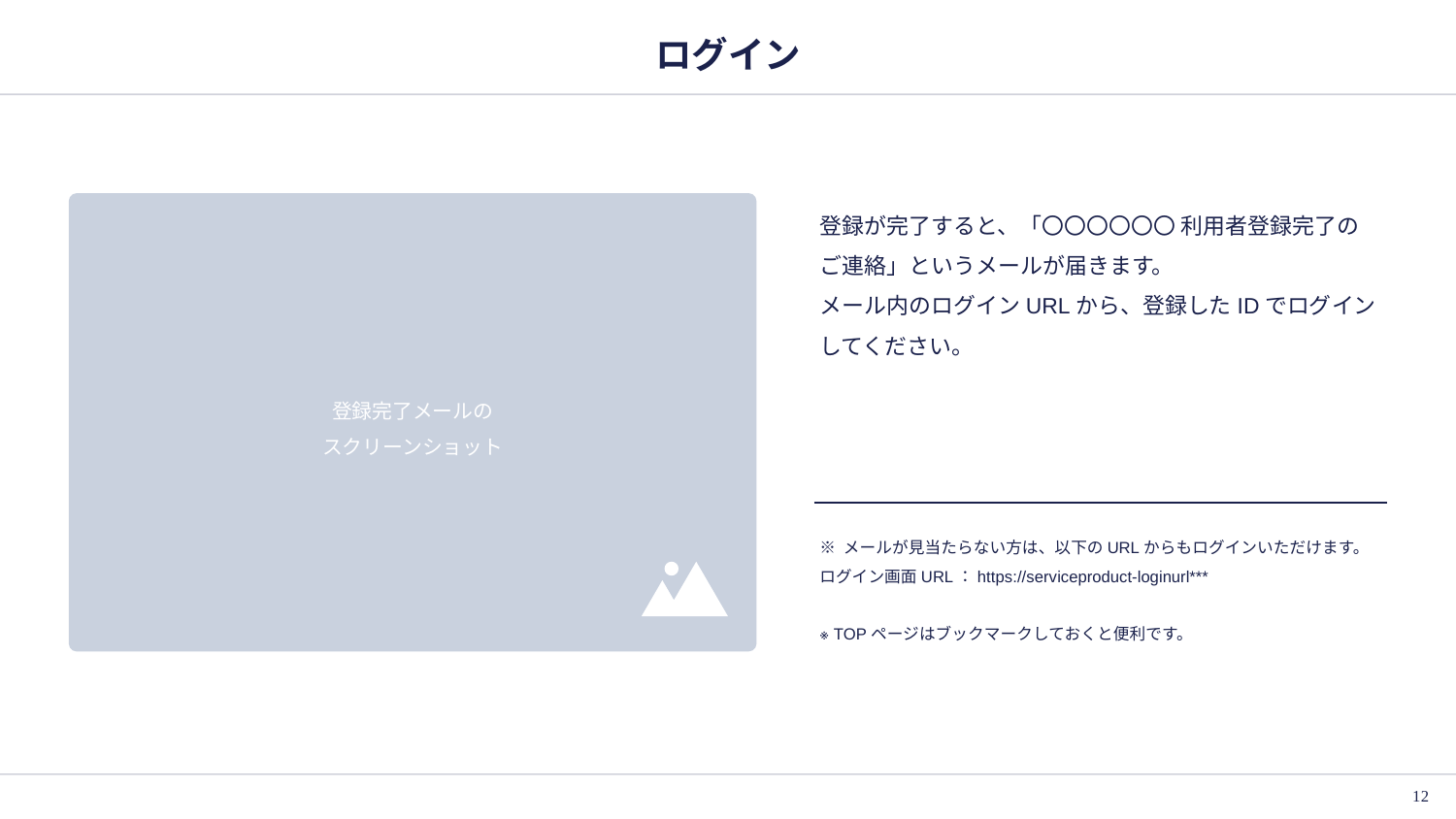

# ログイン
登録が完了すると、「〇〇〇〇〇〇 利用者登録完了のご連絡」というメールが届きます。
メール内のログインURLから、登録したIDでログインしてください。
登録完了メールの
スクリーンショット
※ メールが見当たらない方は、以下のURLからもログインいただけます。
ログイン画面URL：https://serviceproduct-loginurl***

※ TOPページはブックマークしておくと便利です。

12